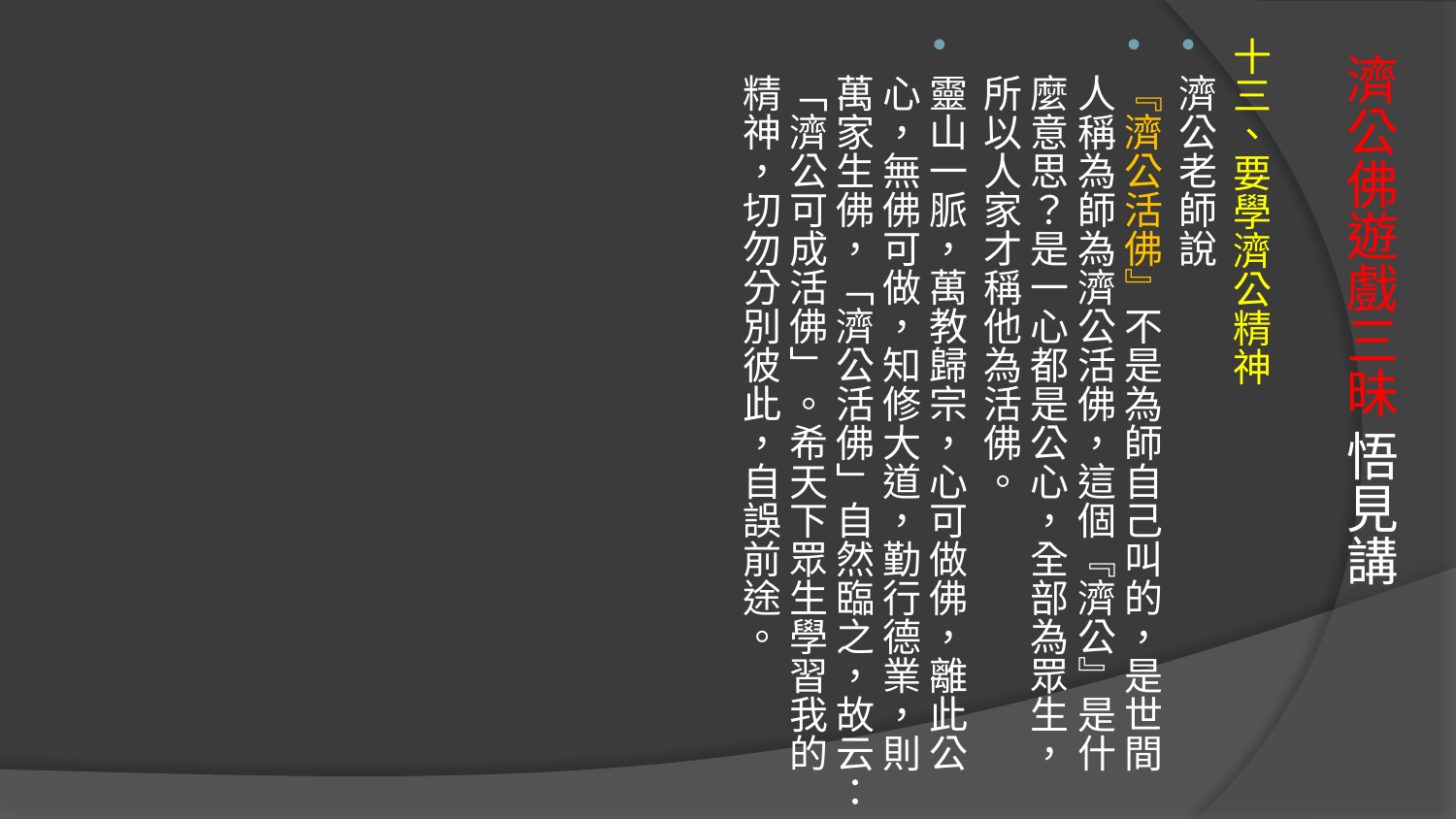

十三、要學濟公精神
濟公老師說
『濟公活佛』不是為師自己叫的，是世間人稱為師為濟公活佛，這個『濟公』是什麼意思？是一心都是公心，全部為眾生，所以人家才稱他為活佛。
靈山一脈，萬教歸宗，心可做佛，離此公心，無佛可做，知修大道，勤行德業，則萬家生佛，「濟公活佛」自然臨之，故云：「濟公可成活佛」。希天下眾生學習我的精神，切勿分別彼此，自誤前途。

# 濟公佛遊戲三昧 悟見講